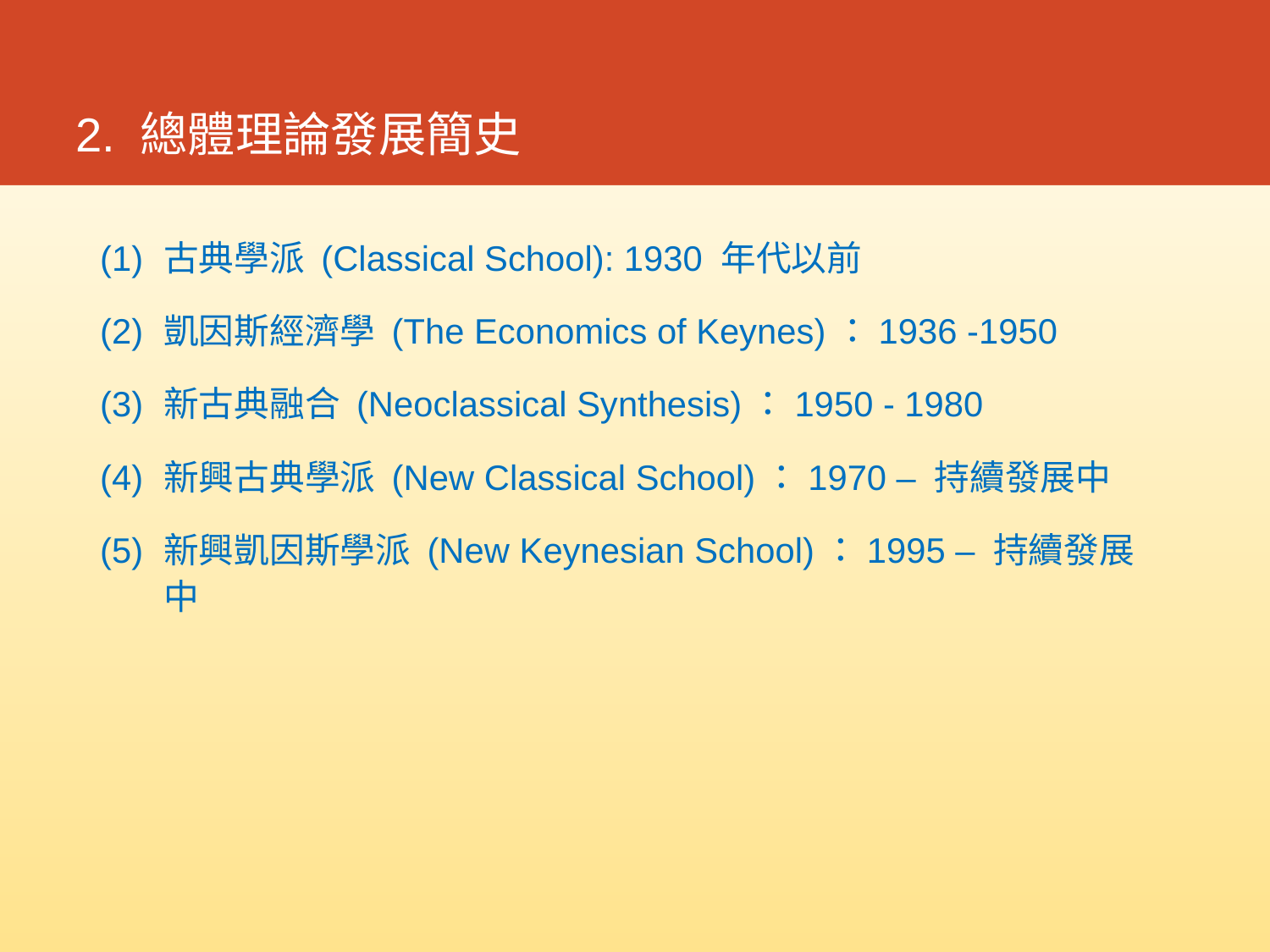

# 2. 總體理論發展簡史

古典學派 (Classical School): 1930 年代以前
凱因斯經濟學 (The Economics of Keynes)：1936 -1950
新古典融合 (Neoclassical Synthesis)：1950 - 1980
新興古典學派 (New Classical School)：1970 – 持續發展中
新興凱因斯學派 (New Keynesian School)：1995 – 持續發展中